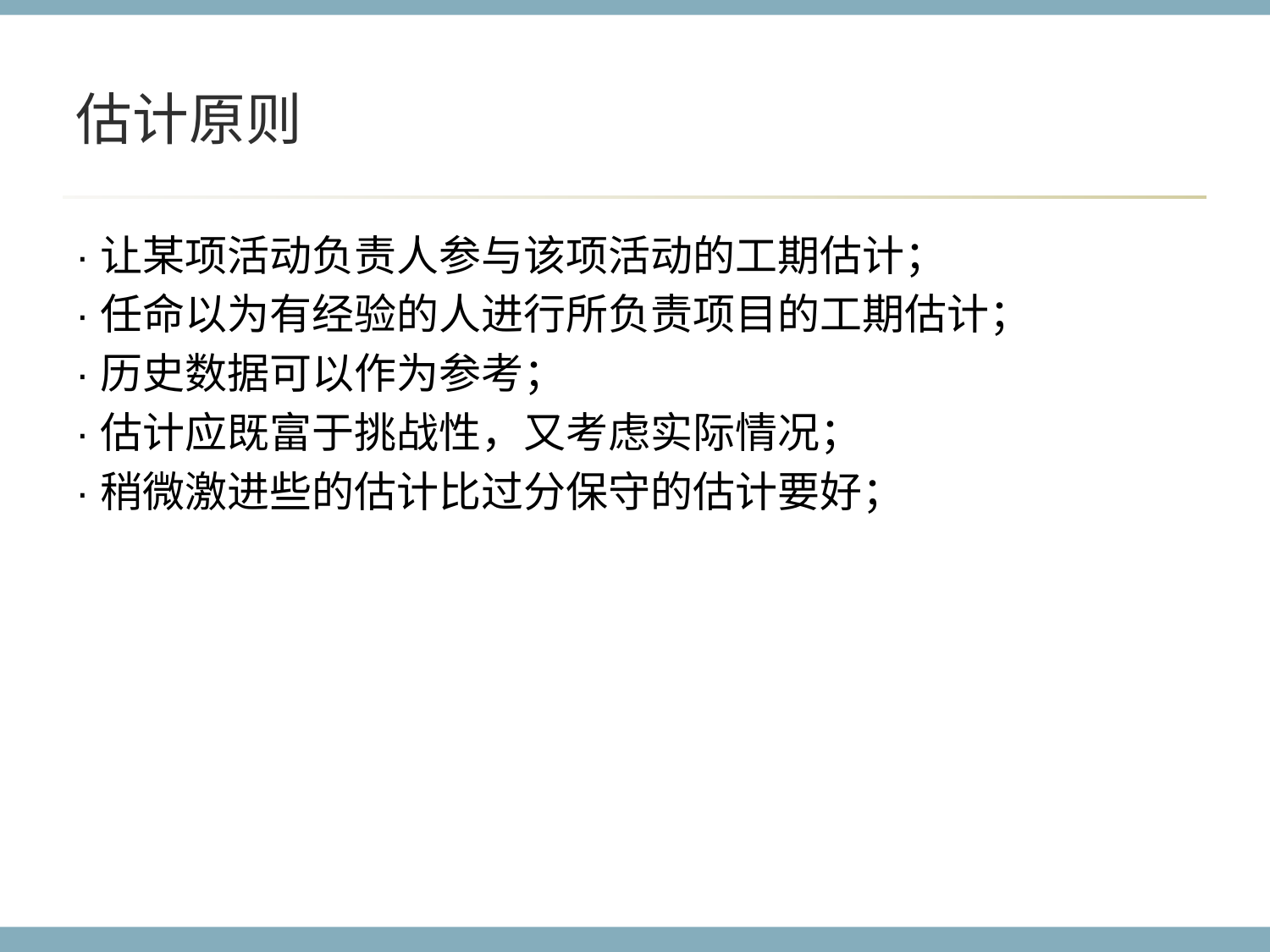

# 估计原则
·让某项活动负责人参与该项活动的工期估计；
·任命以为有经验的人进行所负责项目的工期估计；
·历史数据可以作为参考；
·估计应既富于挑战性，又考虑实际情况；
·稍微激进些的估计比过分保守的估计要好；